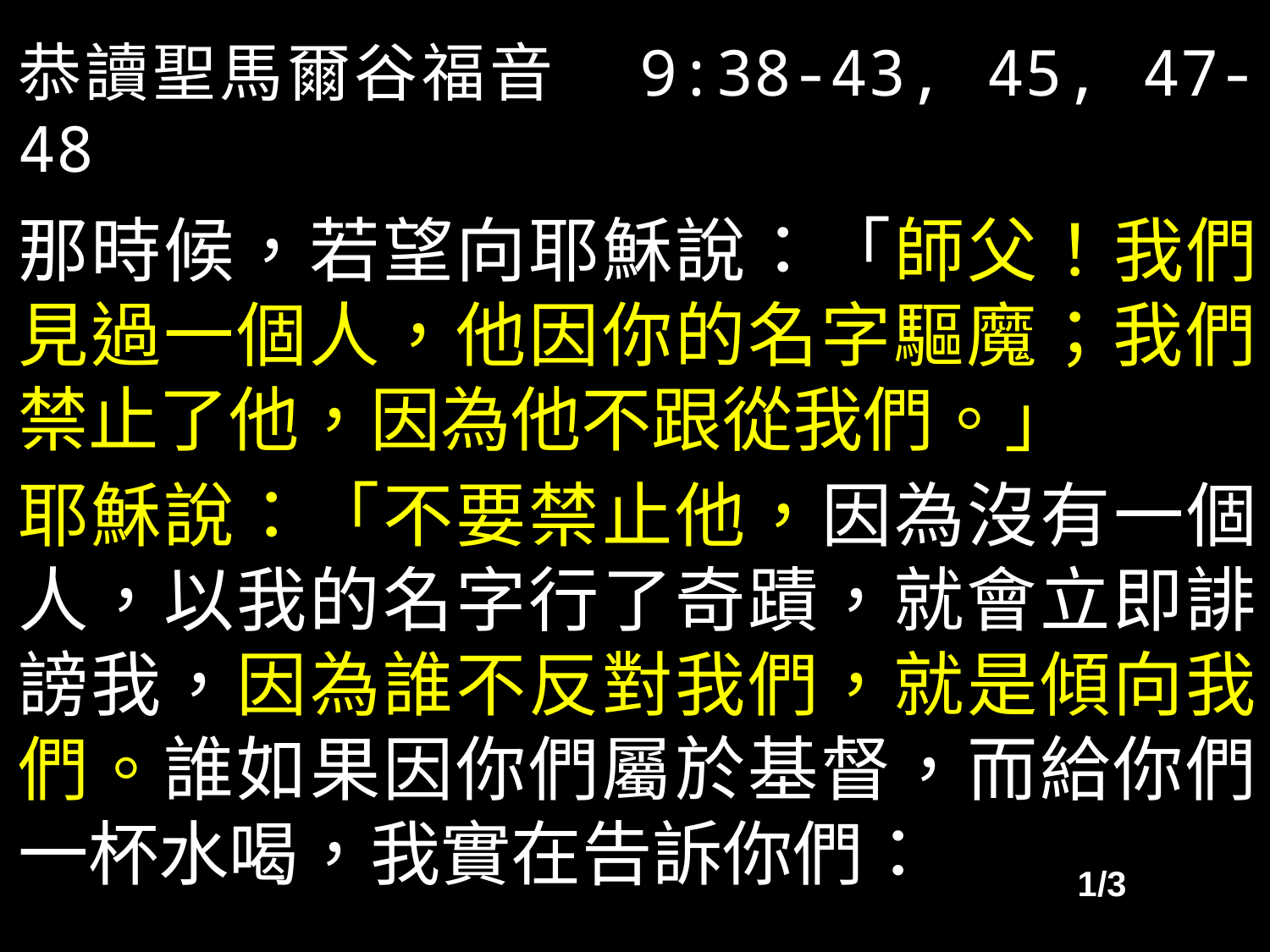

恭讀聖馬爾谷福音　9:38-43, 45, 47-48
那時候，若望向耶穌說：「師父！我們見過一個人，他因你的名字驅魔；我們禁止了他，因為他不跟從我們。」
耶穌說：「不要禁止他，因為沒有一個人，以我的名字行了奇蹟，就會立即誹謗我，因為誰不反對我們，就是傾向我們。誰如果因你們屬於基督，而給你們一杯水喝，我實在告訴你們：

1/3